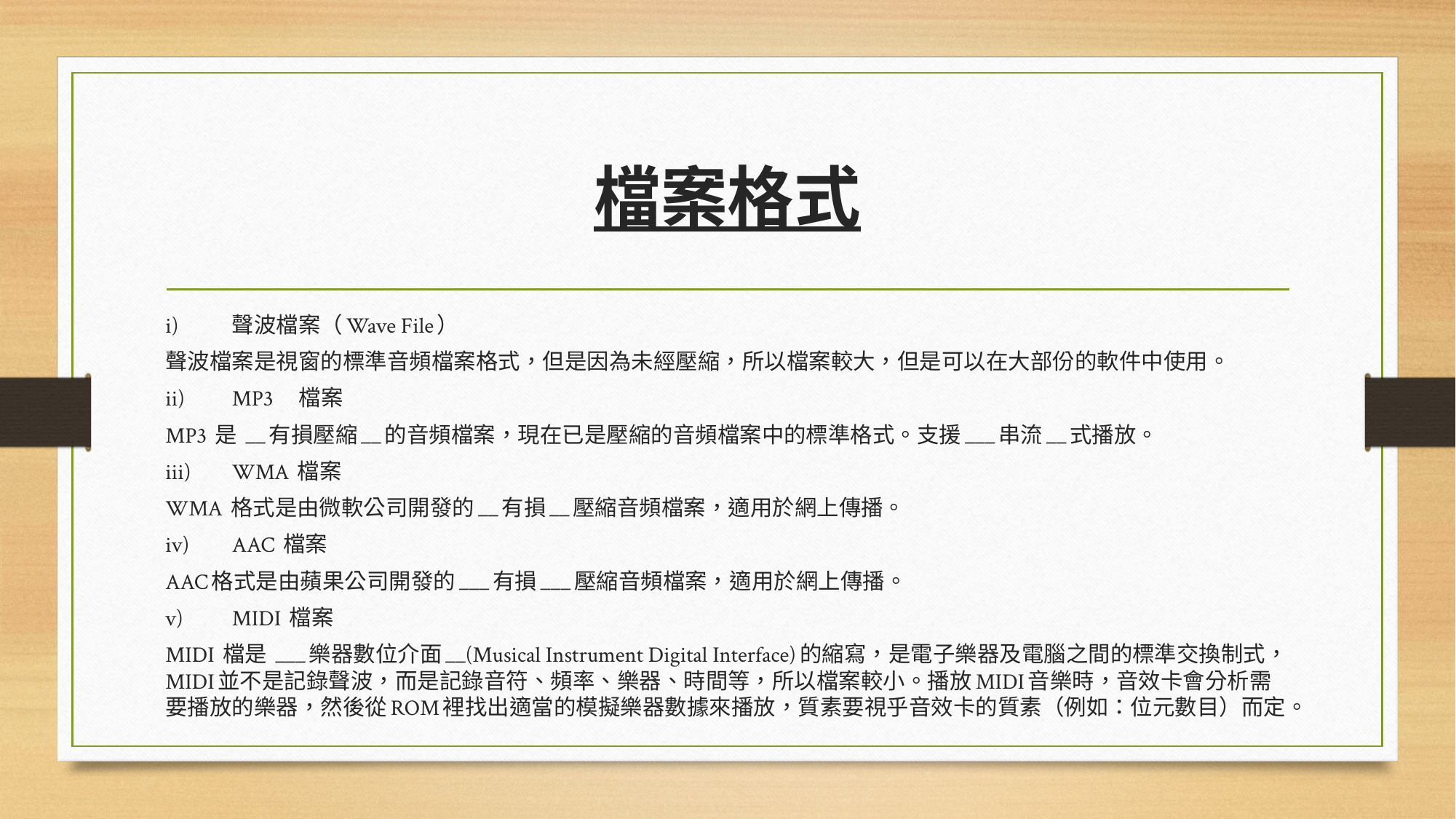

# 檔案格式
i)	聲波檔案（Wave File）
聲波檔案是視窗的標準音頻檔案格式，但是因為未經壓縮，所以檔案較大，但是可以在大部份的軟件中使用。
ii)	MP3　檔案
MP3 是 __有損壓縮__的音頻檔案，現在已是壓縮的音頻檔案中的標準格式。支援___串流__式播放。
iii)	WMA 檔案
WMA 格式是由微軟公司開發的__有損__壓縮音頻檔案，適用於網上傳播。
iv)	AAC 檔案
AAC格式是由蘋果公司開發的___有損___壓縮音頻檔案，適用於網上傳播。
v)	MIDI 檔案
MIDI 檔是 ___樂器數位介面__(Musical Instrument Digital Interface)的縮寫，是電子樂器及電腦之間的標準交換制式，MIDI並不是記錄聲波，而是記錄音符、頻率、樂器、時間等，所以檔案較小。播放MIDI音樂時，音效卡會分析需要播放的樂器，然後從ROM裡找出適當的模擬樂器數據來播放，質素要視乎音效卡的質素（例如：位元數目）而定。